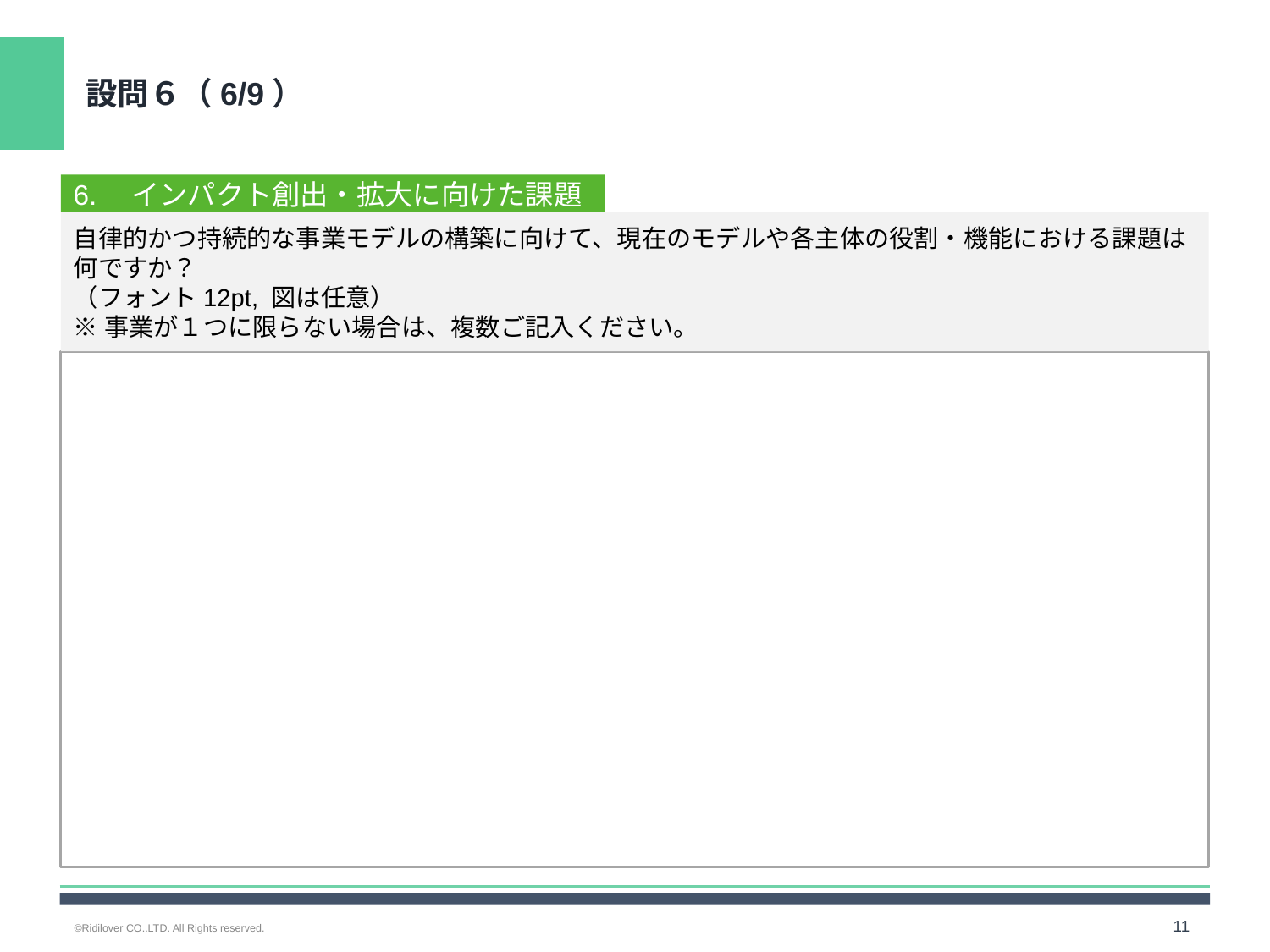

設問６（6/9）

6.　インパクト創出・拡大に向けた課題
自律的かつ持続的な事業モデルの構築に向けて、現在のモデルや各主体の役割・機能における課題は何ですか？
（フォント12pt, 図は任意）
※事業が１つに限らない場合は、複数ご記入ください。